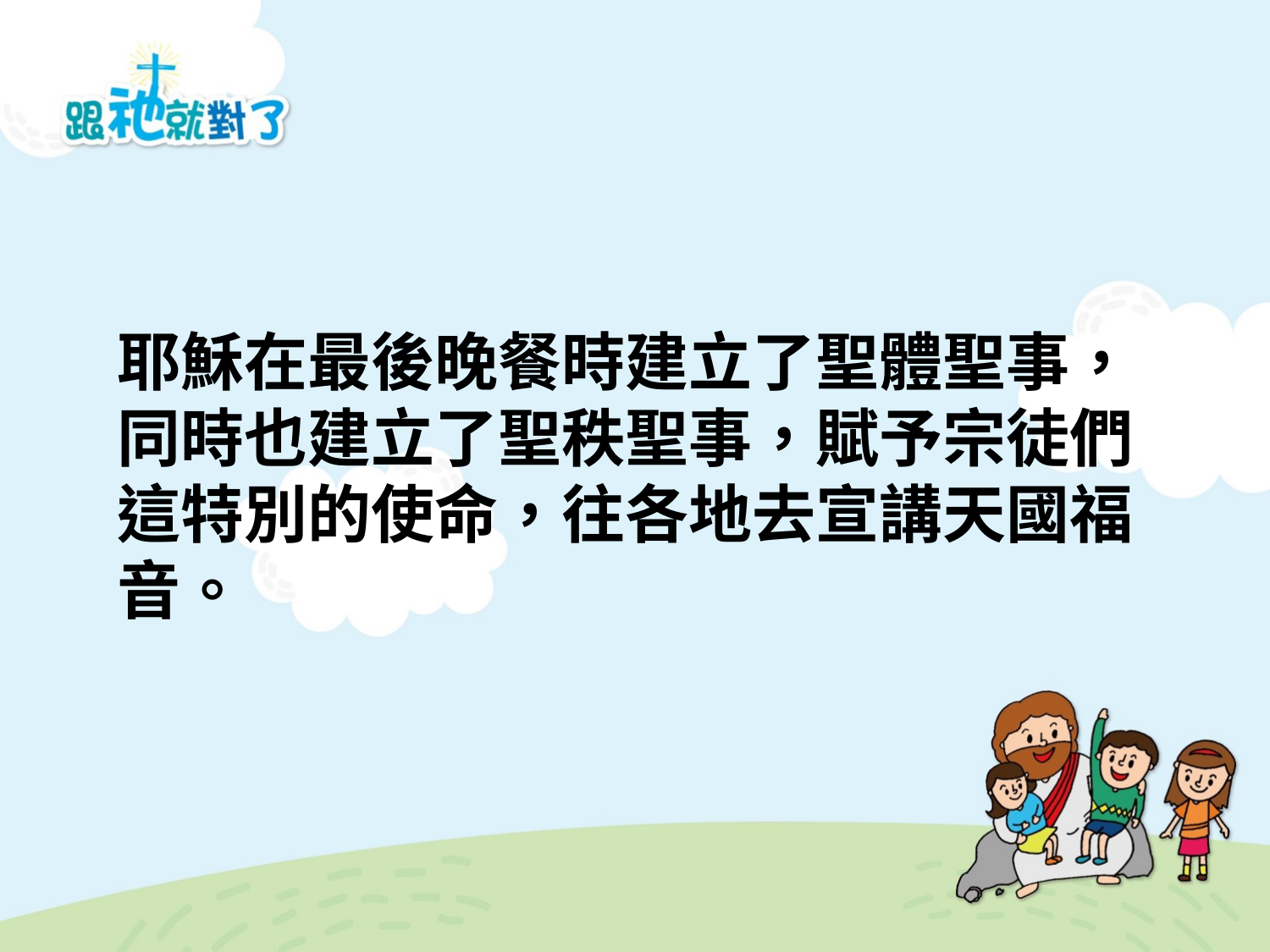

耶穌在最後晚餐時建立了聖體聖事，同時也建立了聖秩聖事，賦予宗徒們這特別的使命，往各地去宣講天國福音。